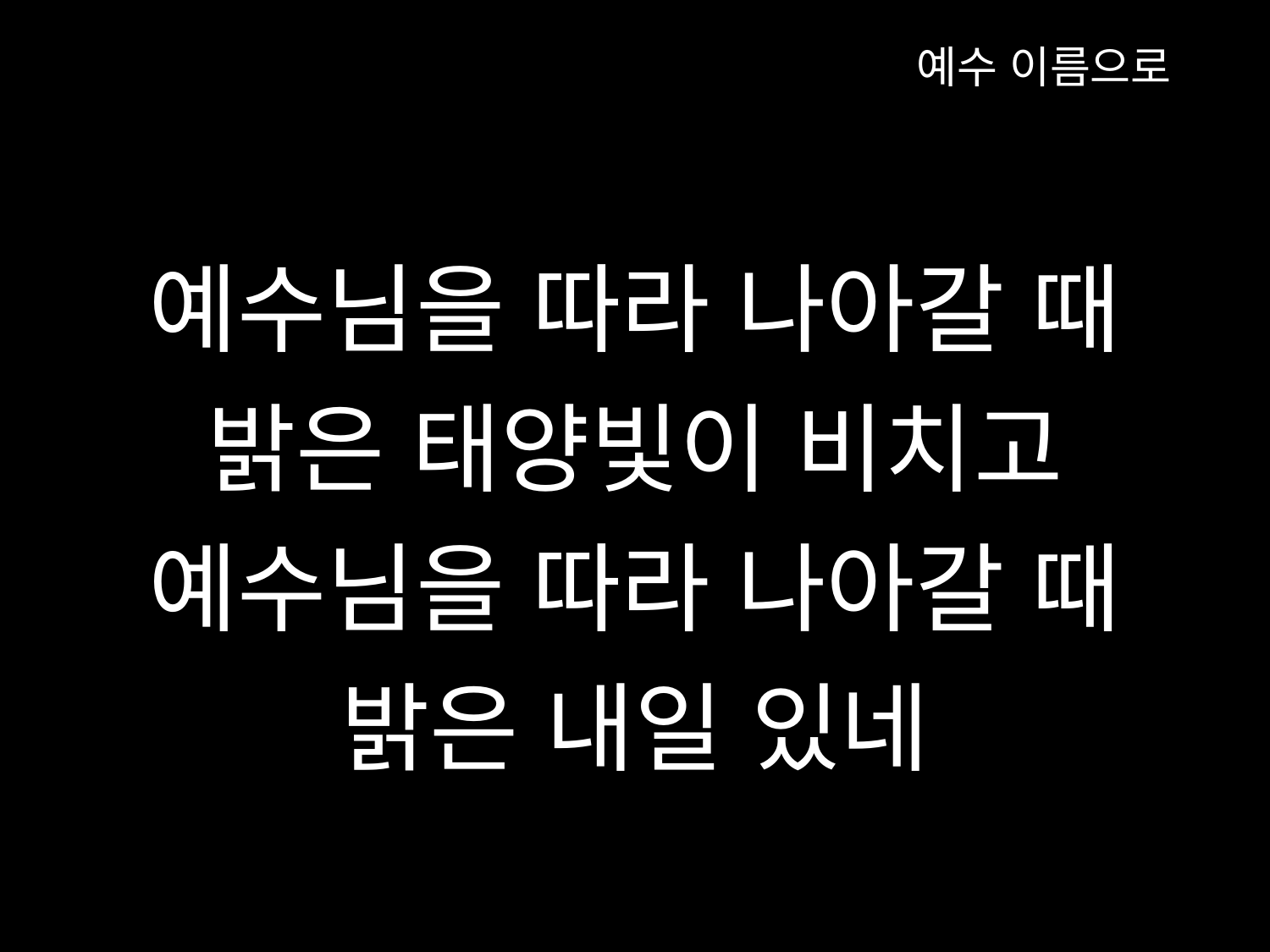

예수 이름으로
예수님을 따라 나아갈 때
밝은 태양빛이 비치고
예수님을 따라 나아갈 때
밝은 내일 있네